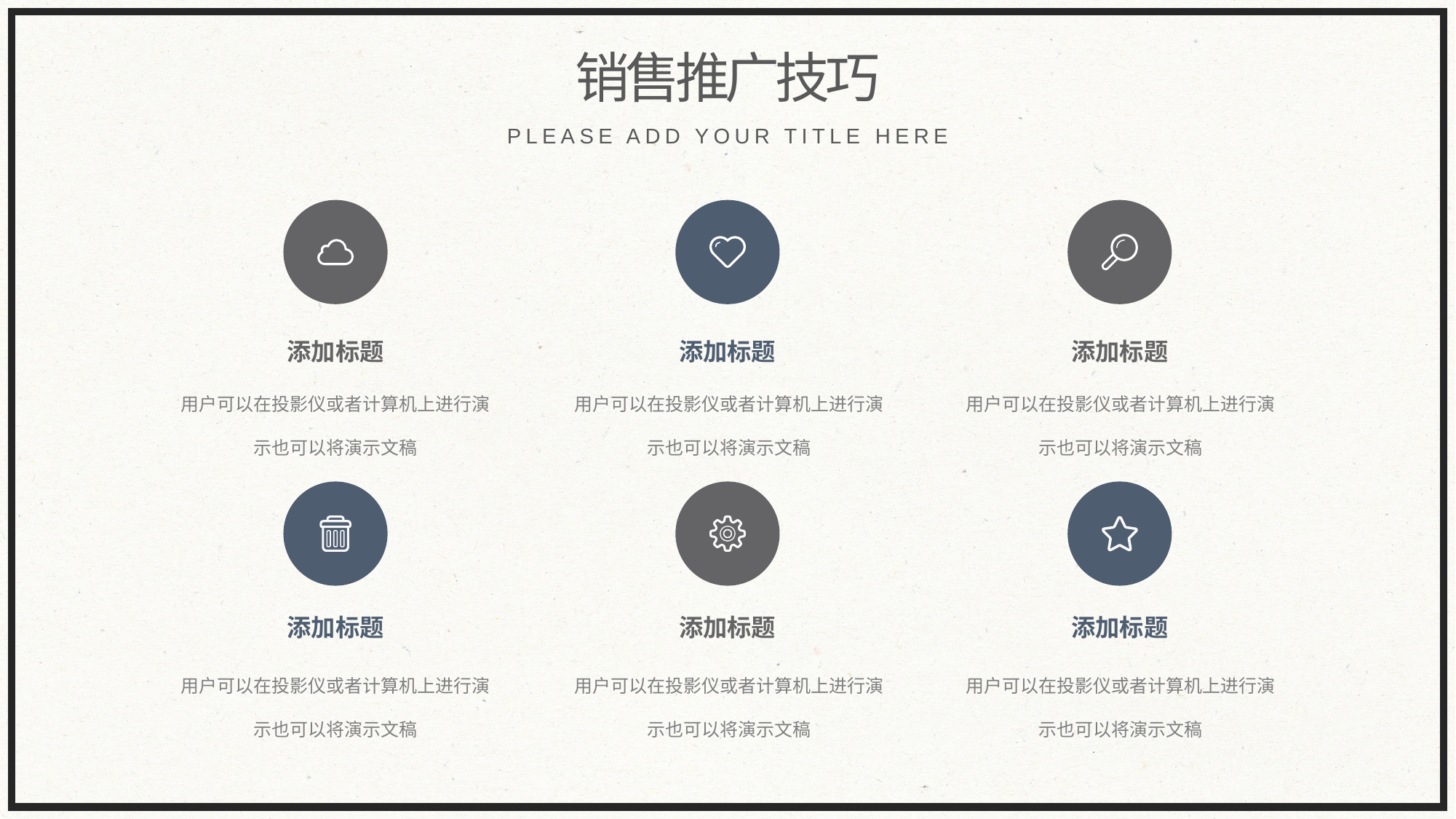

销售推广技巧
PLEASE ADD YOUR TITLE HERE

添加标题
添加标题
添加标题
用户可以在投影仪或者计算机上进行演示也可以将演示文稿
用户可以在投影仪或者计算机上进行演示也可以将演示文稿
用户可以在投影仪或者计算机上进行演示也可以将演示文稿

添加标题
添加标题
添加标题
用户可以在投影仪或者计算机上进行演示也可以将演示文稿
用户可以在投影仪或者计算机上进行演示也可以将演示文稿
用户可以在投影仪或者计算机上进行演示也可以将演示文稿